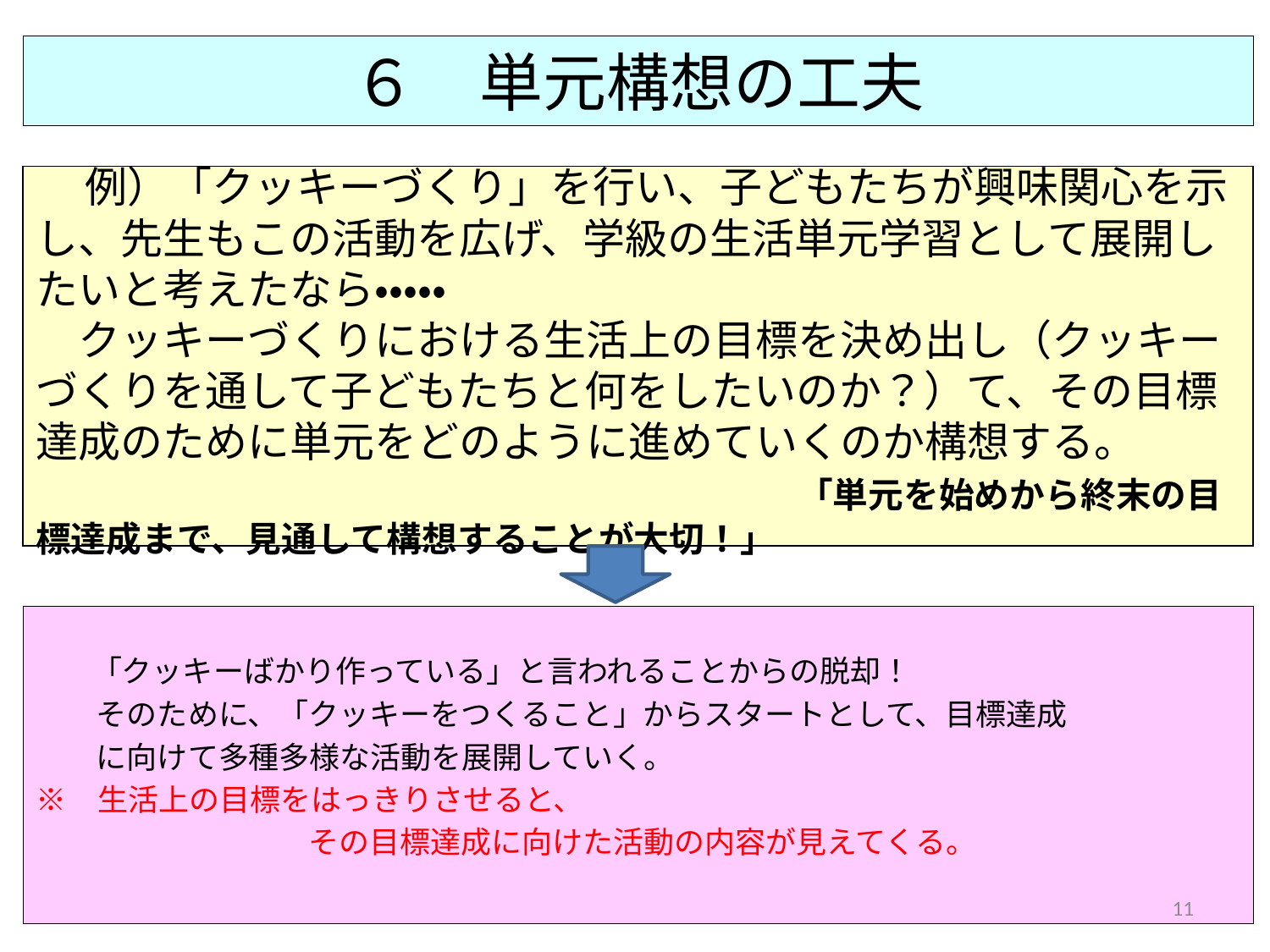

# ６　単元構想の工夫
　例）「クッキーづくり」を行い、子どもたちが興味関心を示し、先生もこの活動を広げ、学級の生活単元学習として展開したいと考えたなら・・・・・
　クッキーづくりにおける生活上の目標を決め出し（クッキーづくりを通して子どもたちと何をしたいのか？）て、その目標達成のために単元をどのように進めていくのか構想する。　　　　　　　　　　　　　　　　　　　	「単元を始めから終末の目標達成まで、見通して構想することが大切！」

　　「クッキーばかり作っている」と言われることからの脱却！
　　そのために、「クッキーをつくること」からスタートとして、目標達成
　　に向けて多種多様な活動を展開していく。
※　生活上の目標をはっきりさせると、
	　 　　　　　　　その目標達成に向けた活動の内容が見えてくる。

11